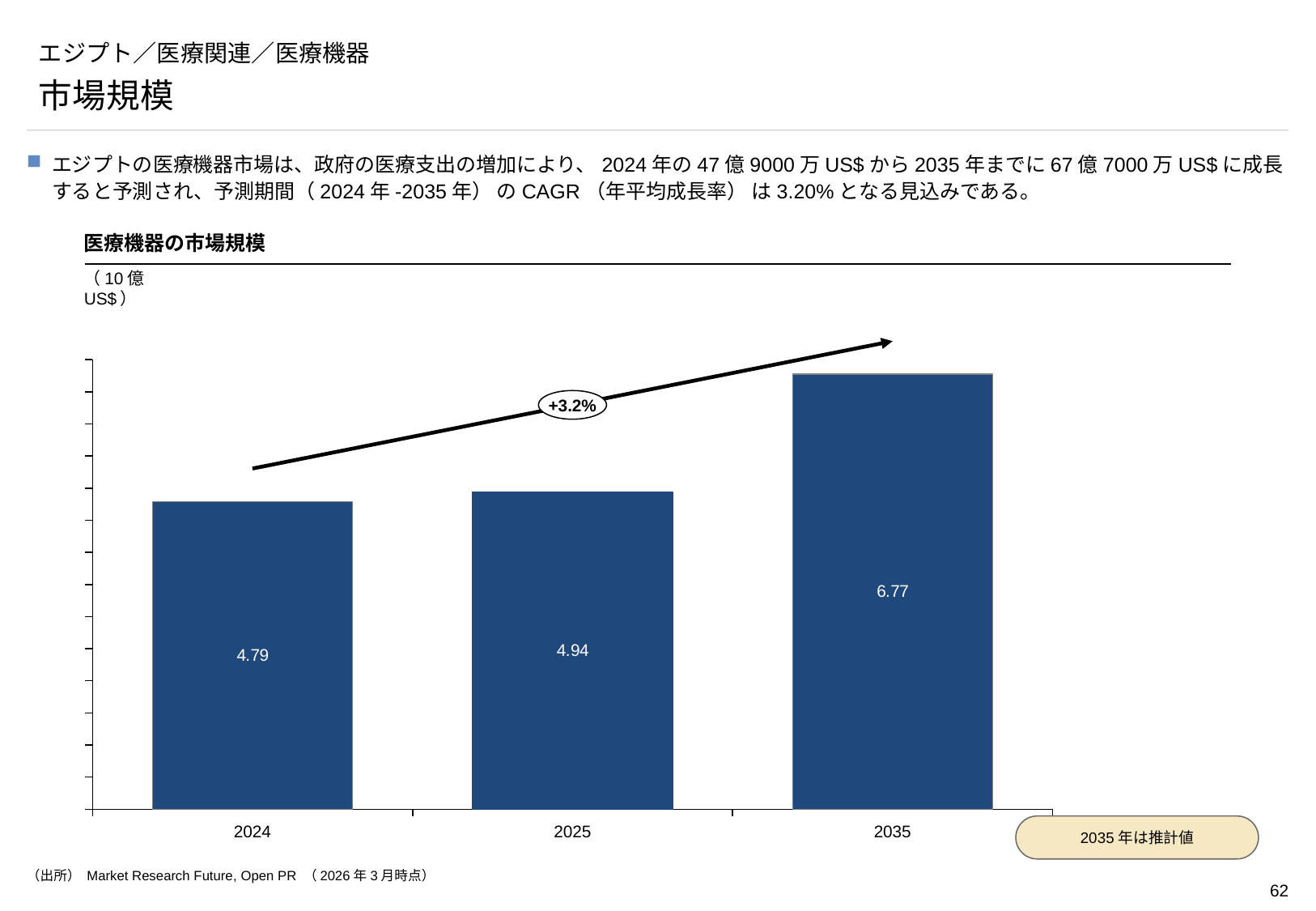

# エジプト／医療関連／医療機器
市場規模
エジプトの医療機器市場は、政府の医療支出の増加により、2024年の47億9000万US$から2035年までに67億7000万US$に成長すると予測され、予測期間（2024年-2035年） のCAGR（年平均成長率） は3.20%となる見込みである。
医療機器の市場規模
（10億US$）

### Chart

| Category |  |
|---|---|
+3.2%
2035年は推計値
2024
2025
2035
（出所） Market Research Future, Open PR （2026年3月時点）